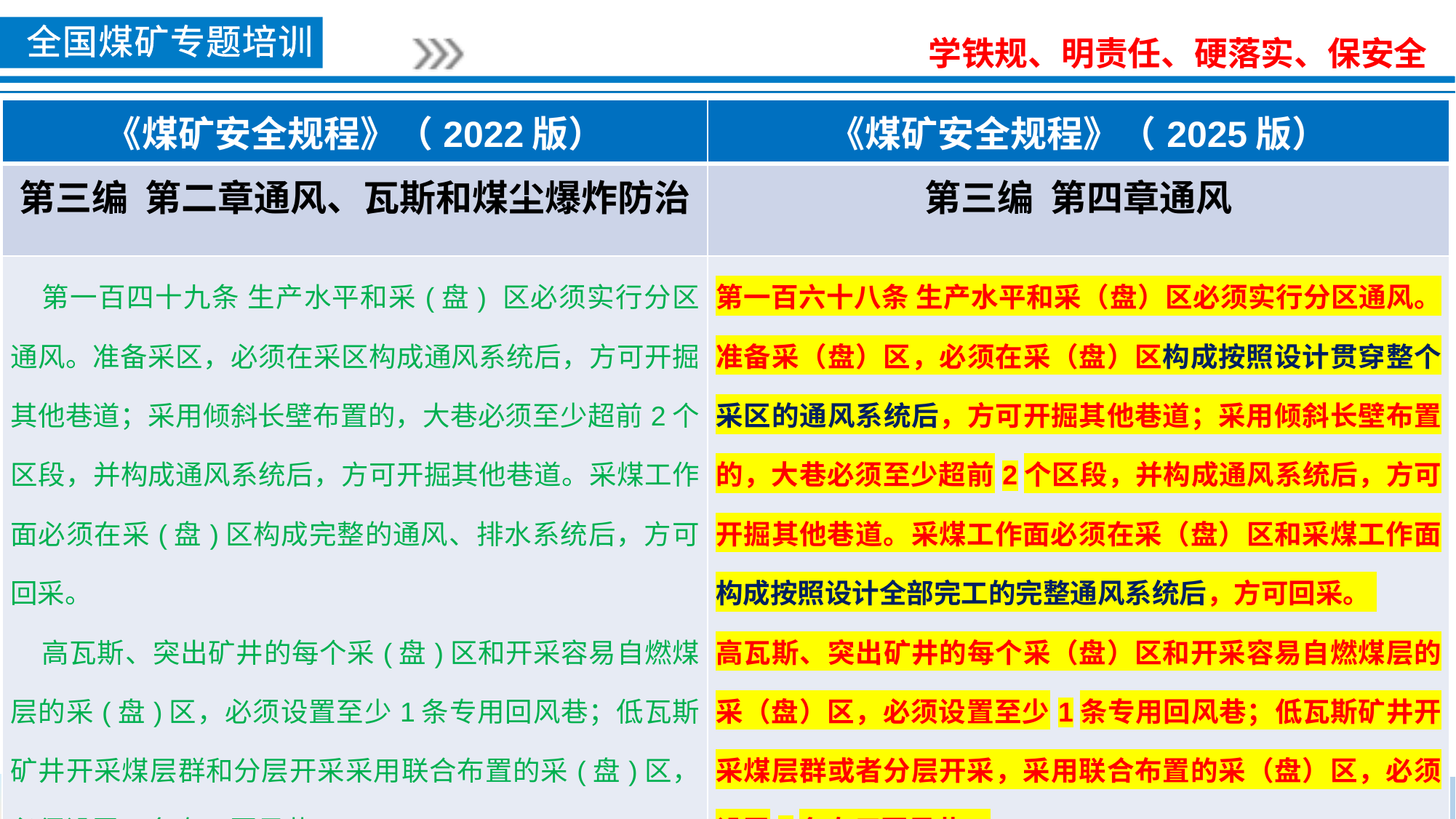

| 《煤矿安全规程》（2022版） | 《煤矿安全规程》（2025版） |
| --- | --- |
| 第三编 第二章通风、瓦斯和煤尘爆炸防治 | 第三编 第四章通风 |
| 第一百四十九条 生产水平和采(盘) 区必须实行分区通风。准备采区，必须在采区构成通风系统后，方可开掘其他巷道；采用倾斜长壁布置的，大巷必须至少超前2个区段，并构成通风系统后，方可开掘其他巷道。采煤工作面必须在采(盘)区构成完整的通风、排水系统后，方可回采。 高瓦斯、突出矿井的每个采(盘)区和开采容易自燃煤层的采(盘)区，必须设置至少1条专用回风巷；低瓦斯矿井开采煤层群和分层开采采用联合布置的采(盘)区，必须设置1条专用回风巷。 采区进、回风巷必须贯穿整个采区，严禁一段为进风巷、一段为回风巷 | 第一百六十八条 生产水平和采（盘）区必须实行分区通风。准备采（盘）区，必须在采（盘）区构成按照设计贯穿整个采区的通风系统后，方可开掘其他巷道；采用倾斜长壁布置的，大巷必须至少超前2个区段，并构成通风系统后，方可开掘其他巷道。采煤工作面必须在采（盘）区和采煤工作面构成按照设计全部完工的完整通风系统后，方可回采。 高瓦斯、突出矿井的每个采（盘）区和开采容易自燃煤层的采（盘）区，必须设置至少1条专用回风巷；低瓦斯矿井开采煤层群或者分层开采，采用联合布置的采（盘）区，必须设置1条专用回风巷。 采（盘）区进、回风巷必须贯穿整个采（盘）区，严禁一段为进风巷、一段为回风巷。 |
【培训要点】本条是关于矿井分区通风相关规定
要点1▶▶分层开采采用联合布置的采（盘）区，必须设置1条专用回风巷，修改消除了执行过程中的歧义
要点2▶▶倾斜长壁布置不超前2个区段，开掘其他巷道，会造成通风管理困难，易处通风事故。
要点3▶▶采区进、回风巷贯穿整个采区”，是指采区进、回风上（下）山必须贯穿整个采区，并构成通风系统后，方可开掘其他巷道。“一段进风、一段回风”，是指同一条采区上（下）山或倾斜长壁式开采的同一条盘区大巷，用风门或者挡风墙隔成两段，一段为采掘工作面的进风，另一段为采掘工作面的回风的情形。